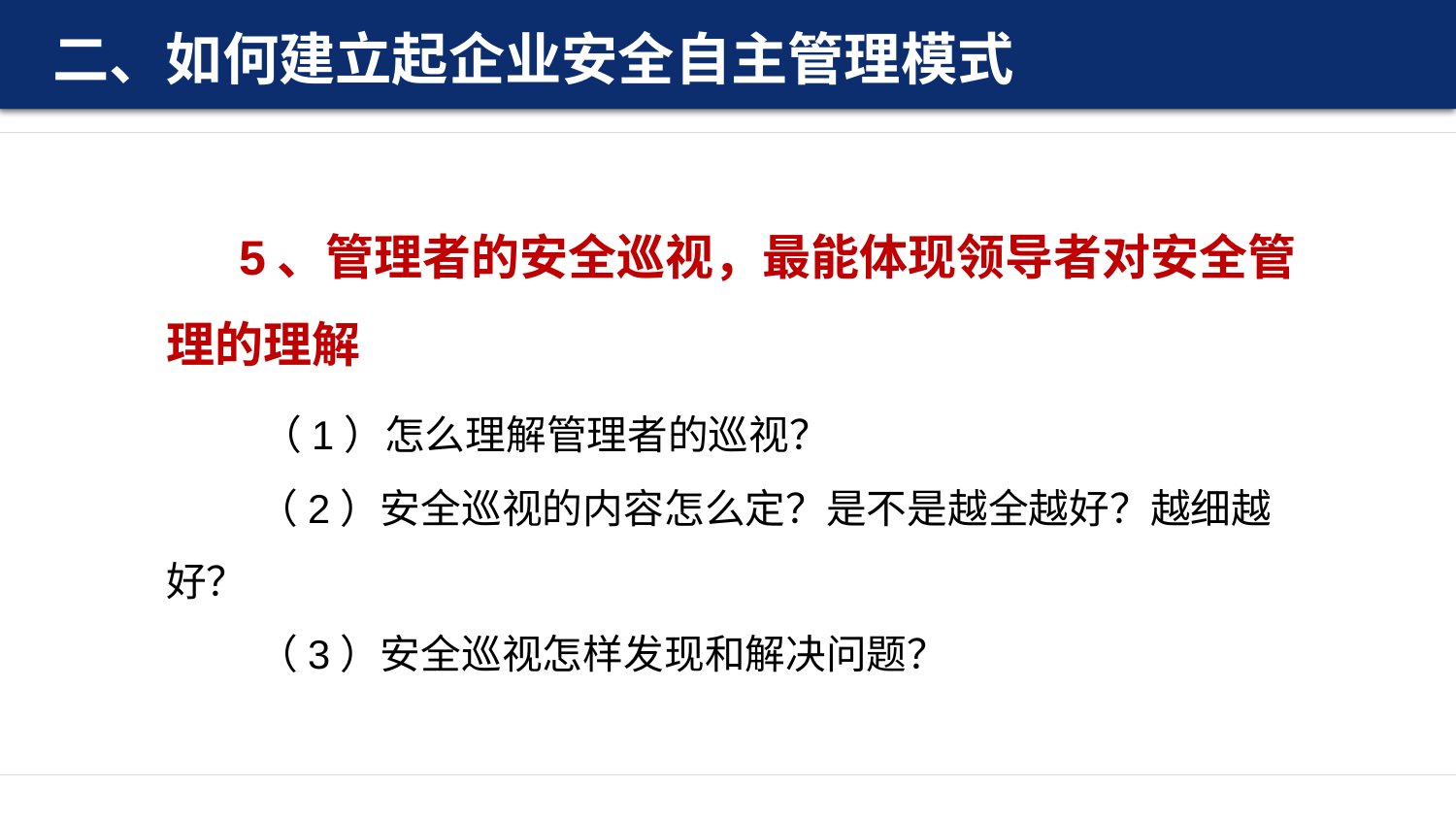

二、如何建立起企业安全自主管理模式
5、管理者的安全巡视，最能体现领导者对安全管理的理解
 （1）怎么理解管理者的巡视？
 （2）安全巡视的内容怎么定？是不是越全越好？越细越好？
 （3）安全巡视怎样发现和解决问题？